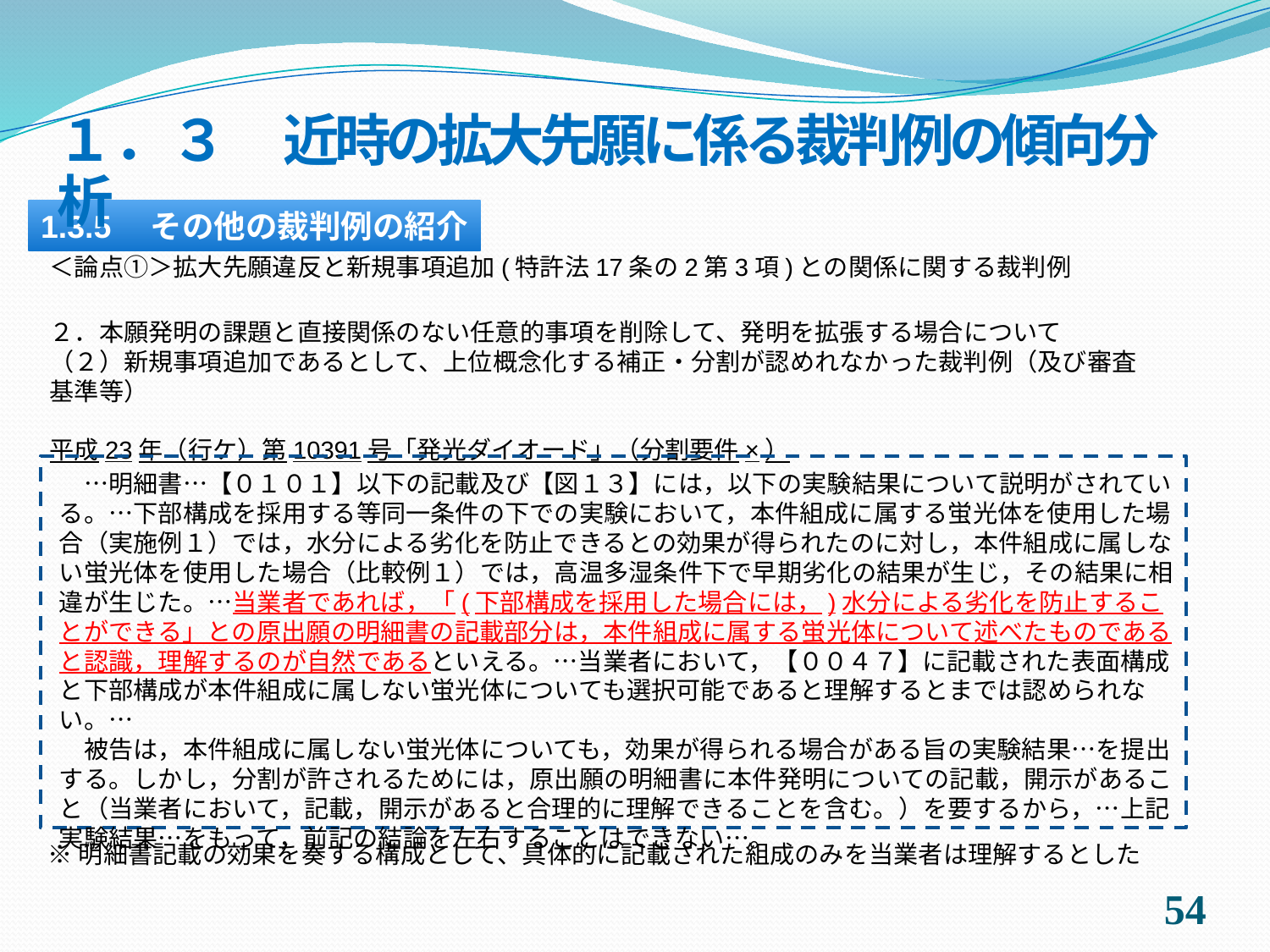

１．３　近時の拡大先願に係る裁判例の傾向分析
1.3.5　その他の裁判例の紹介
＜論点①＞拡大先願違反と新規事項追加(特許法17条の2第3項)との関係に関する裁判例

２．本願発明の課題と直接関係のない任意的事項を削除して、発明を拡張する場合について
（２）新規事項追加であるとして、上位概念化する補正・分割が認めれなかった裁判例（及び審査基準等）

平成23年（行ケ）第10391号「発光ダイオード」（分割要件×）

　…明細書…【０１０１】以下の記載及び【図１３】には，以下の実験結果について説明がされている。…下部構成を採用する等同一条件の下での実験において，本件組成に属する蛍光体を使用した場合（実施例１）では，水分による劣化を防止できるとの効果が得られたのに対し，本件組成に属しない蛍光体を使用した場合（比較例１）では，高温多湿条件下で早期劣化の結果が生じ，その結果に相違が生じた。…当業者であれば，「(下部構成を採用した場合には，)水分による劣化を防止することができる」との原出願の明細書の記載部分は，本件組成に属する蛍光体について述べたものであると認識，理解するのが自然であるといえる。…当業者において，【００４７】に記載された表面構成と下部構成が本件組成に属しない蛍光体についても選択可能であると理解するとまでは認められない。…
　被告は，本件組成に属しない蛍光体についても，効果が得られる場合がある旨の実験結果…を提出する。しかし，分割が許されるためには，原出願の明細書に本件発明についての記載，開示があること（当業者において，記載，開示があると合理的に理解できることを含む。）を要するから，…上記実験結果…をもって，前記の結論を左右することはできない…。
※明細書記載の効果を奏する構成として、具体的に記載された組成のみを当業者は理解するとした
54